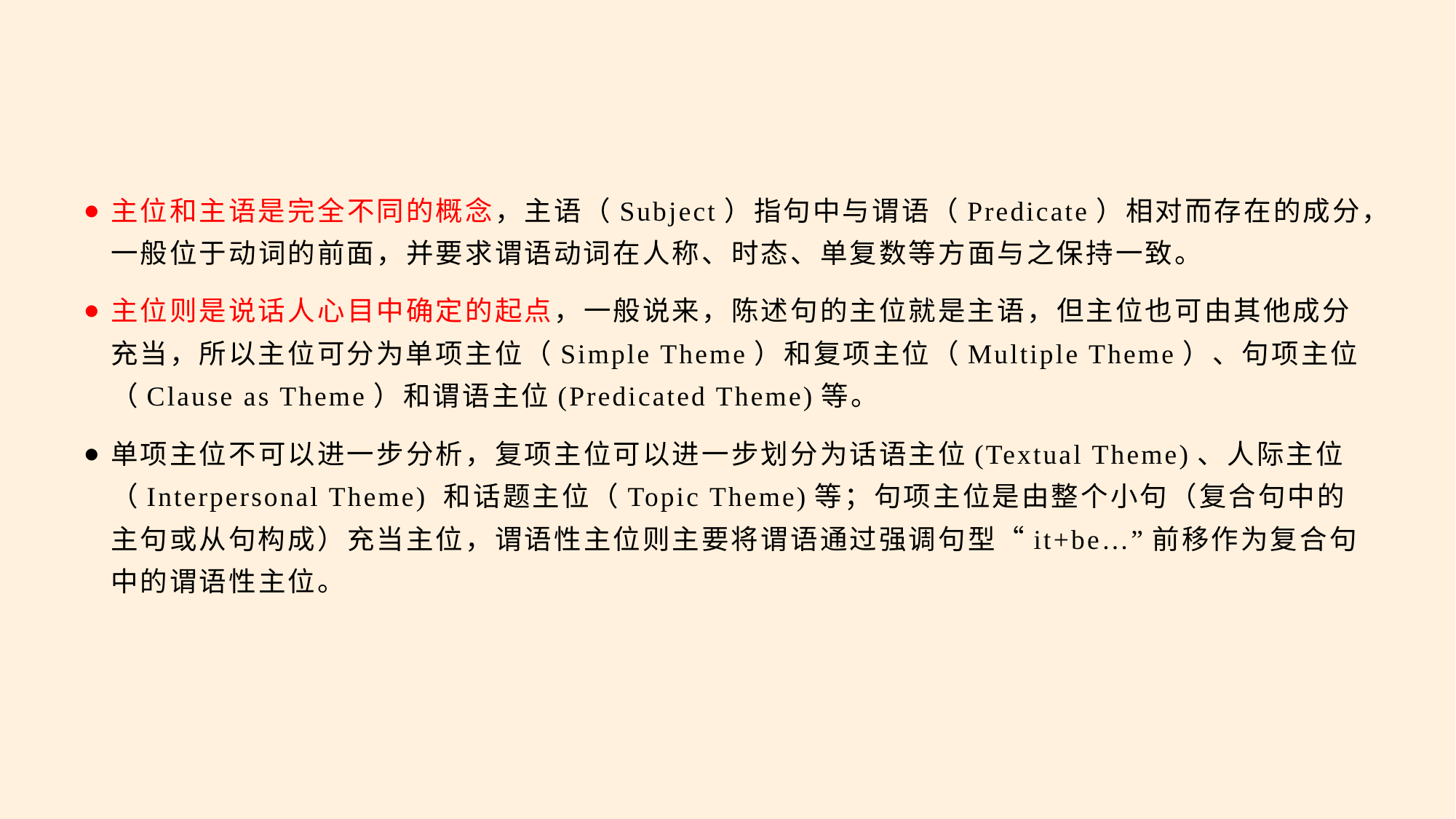

#
主位和主语是完全不同的概念，主语（Subject）指句中与谓语（Predicate）相对而存在的成分，一般位于动词的前面，并要求谓语动词在人称、时态、单复数等方面与之保持一致。
主位则是说话人心目中确定的起点，一般说来，陈述句的主位就是主语，但主位也可由其他成分充当，所以主位可分为单项主位（Simple Theme）和复项主位（Multiple Theme）、句项主位（Clause as Theme）和谓语主位(Predicated Theme)等。
单项主位不可以进一步分析，复项主位可以进一步划分为话语主位(Textual Theme)、人际主位（Interpersonal Theme) 和话题主位（Topic Theme)等；句项主位是由整个小句（复合句中的主句或从句构成）充当主位，谓语性主位则主要将谓语通过强调句型“it+be…”前移作为复合句中的谓语性主位。